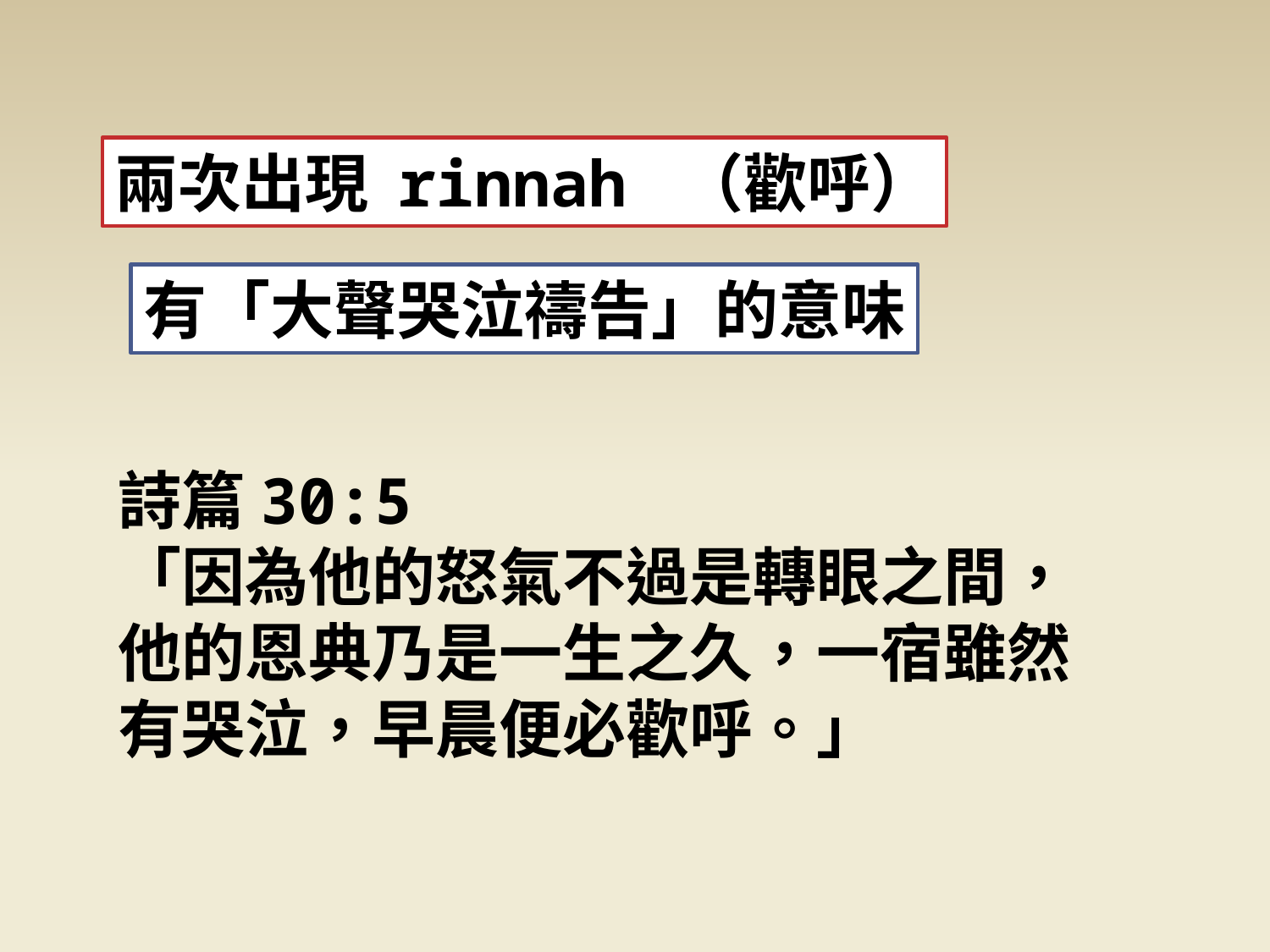

兩次出現 rinnah （歡呼）
有「大聲哭泣禱告」的意味
詩篇30:5
「因為他的怒氣不過是轉眼之間，他的恩典乃是一生之久，一宿雖然有哭泣，早晨便必歡呼。」